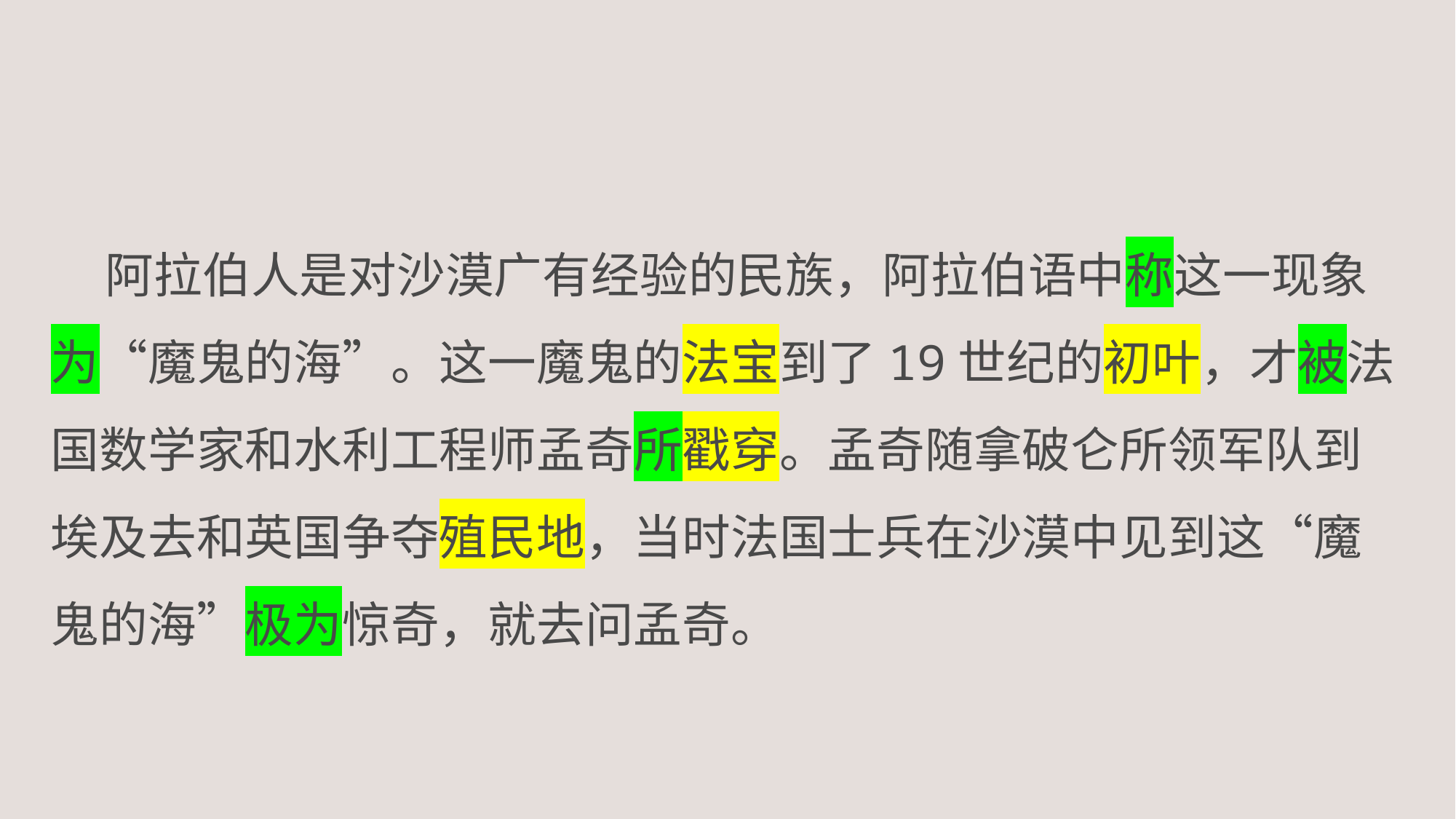

阿拉伯人是对沙漠广有经验的民族，阿拉伯语中称这一现象为“魔鬼的海”。这一魔鬼的法宝到了19世纪的初叶，才被法国数学家和水利工程师孟奇所戳穿。孟奇随拿破仑所领军队到埃及去和英国争夺殖民地，当时法国士兵在沙漠中见到这“魔鬼的海”极为惊奇，就去问孟奇。